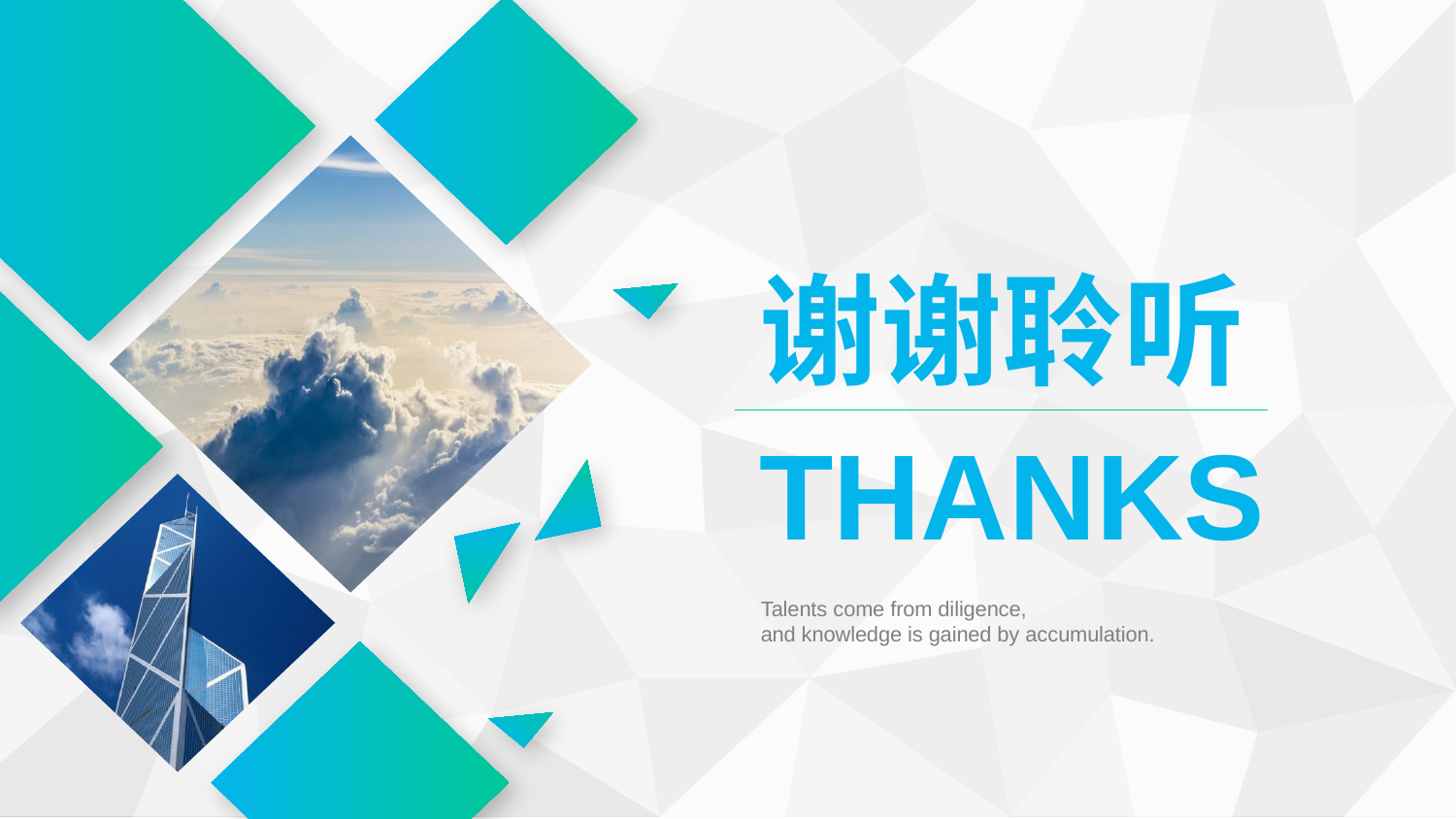

谢谢聆听

THANKS

Talents come from diligence,
and knowledge is gained by accumulation.